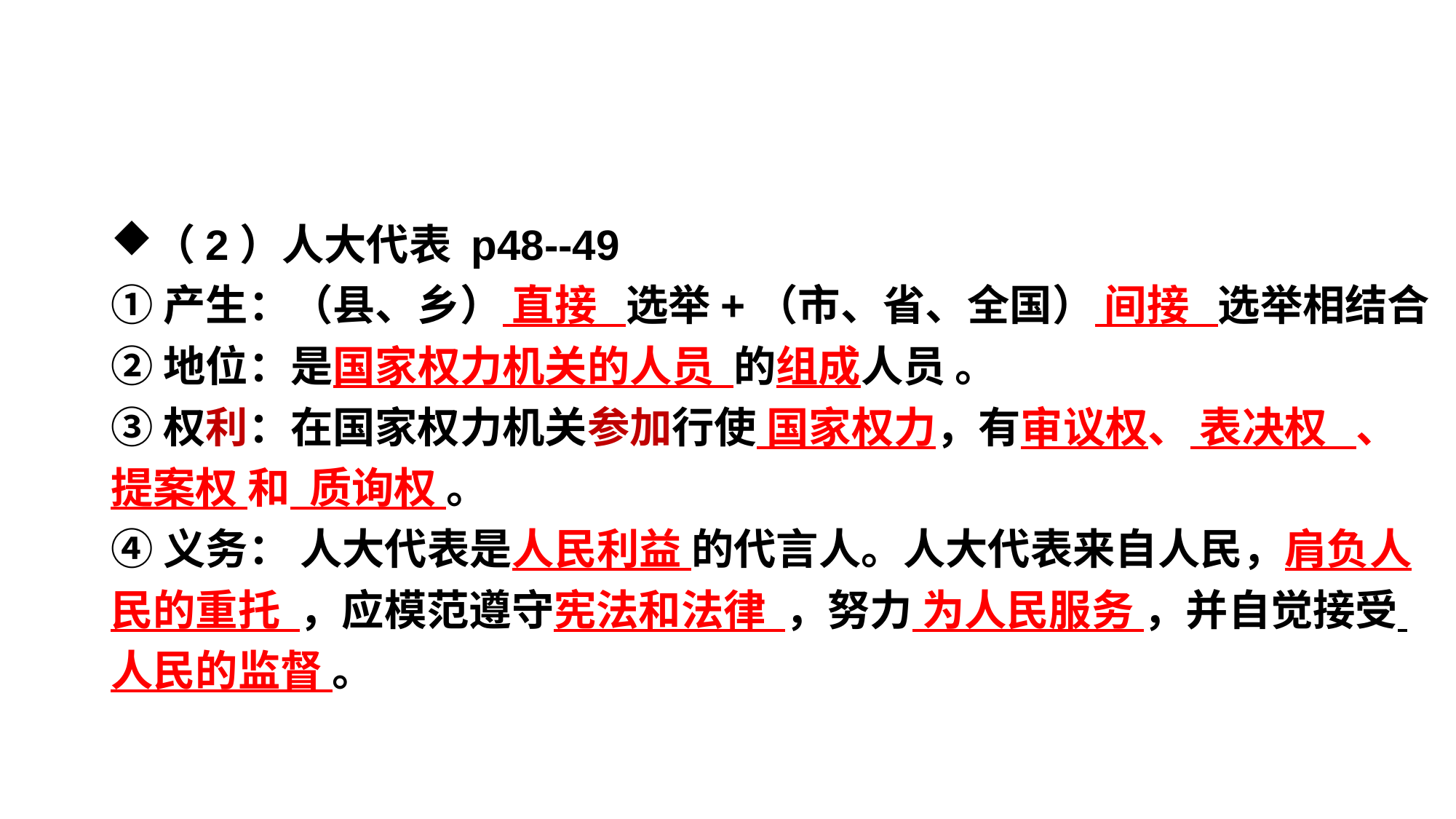

#
（2）人大代表 p48--49
①产生：（县、乡） 直接   选举+（市、省、全国） 间接   选举相结合
②地位：是国家权力机关的人员  的组成人员 。
③权利：在国家权力机关参加行使 国家权力，有审议权、 表决权   、
提案权 和  质询权 。
④义务： 人大代表是人民利益 的代言人。人大代表来自人民，肩负人
民的重托  ，应模范遵守宪法和法律  ，努力 为人民服务 ，并自觉接受
人民的监督 。